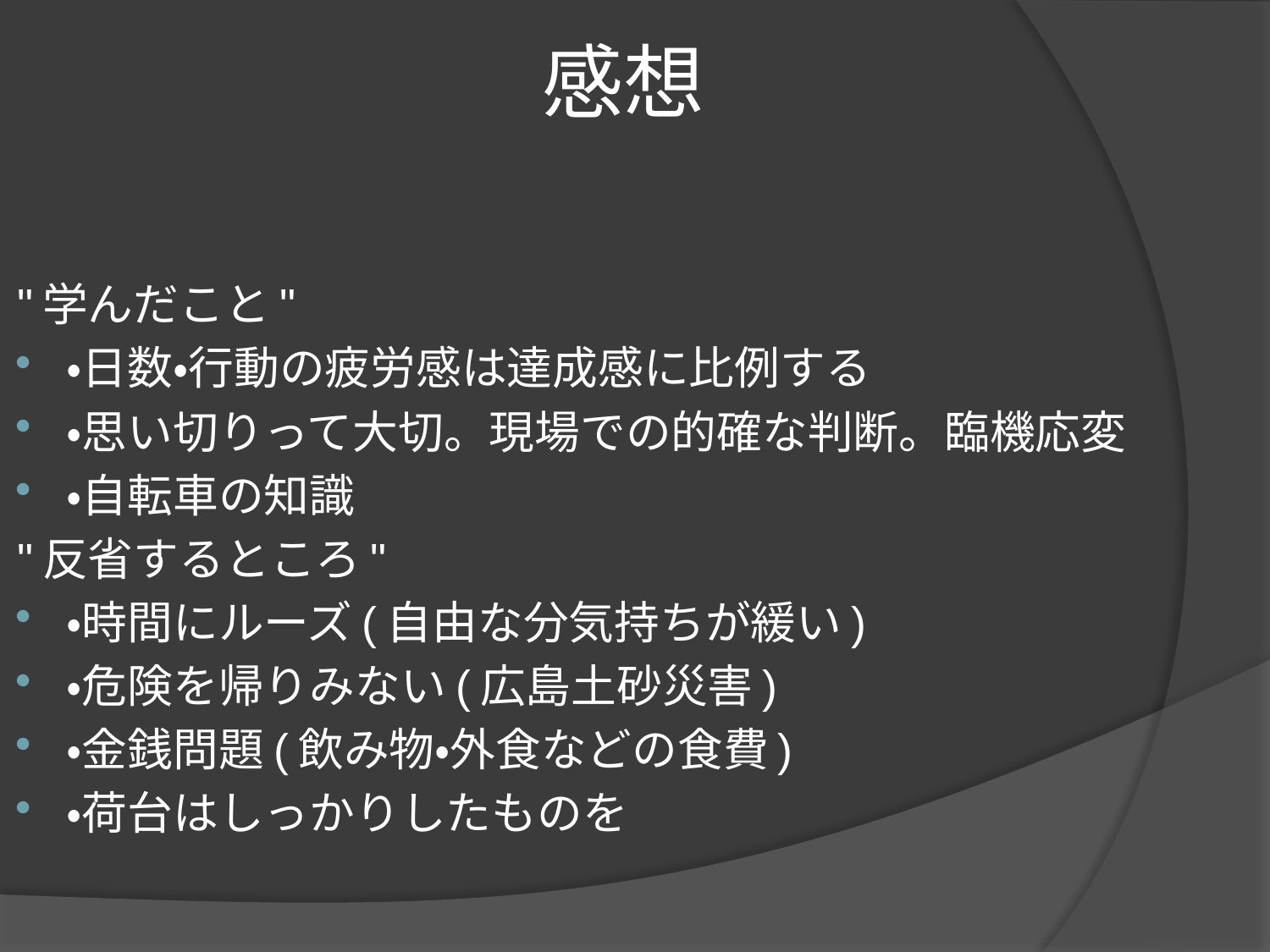

# 感想

"学んだこと"
・日数・行動の疲労感は達成感に比例する
・思い切りって大切。現場での的確な判断。臨機応変
・自転車の知識
"反省するところ"
・時間にルーズ(自由な分気持ちが緩い)
・危険を帰りみない(広島土砂災害)
・金銭問題(飲み物・外食などの食費)
・荷台はしっかりしたものを